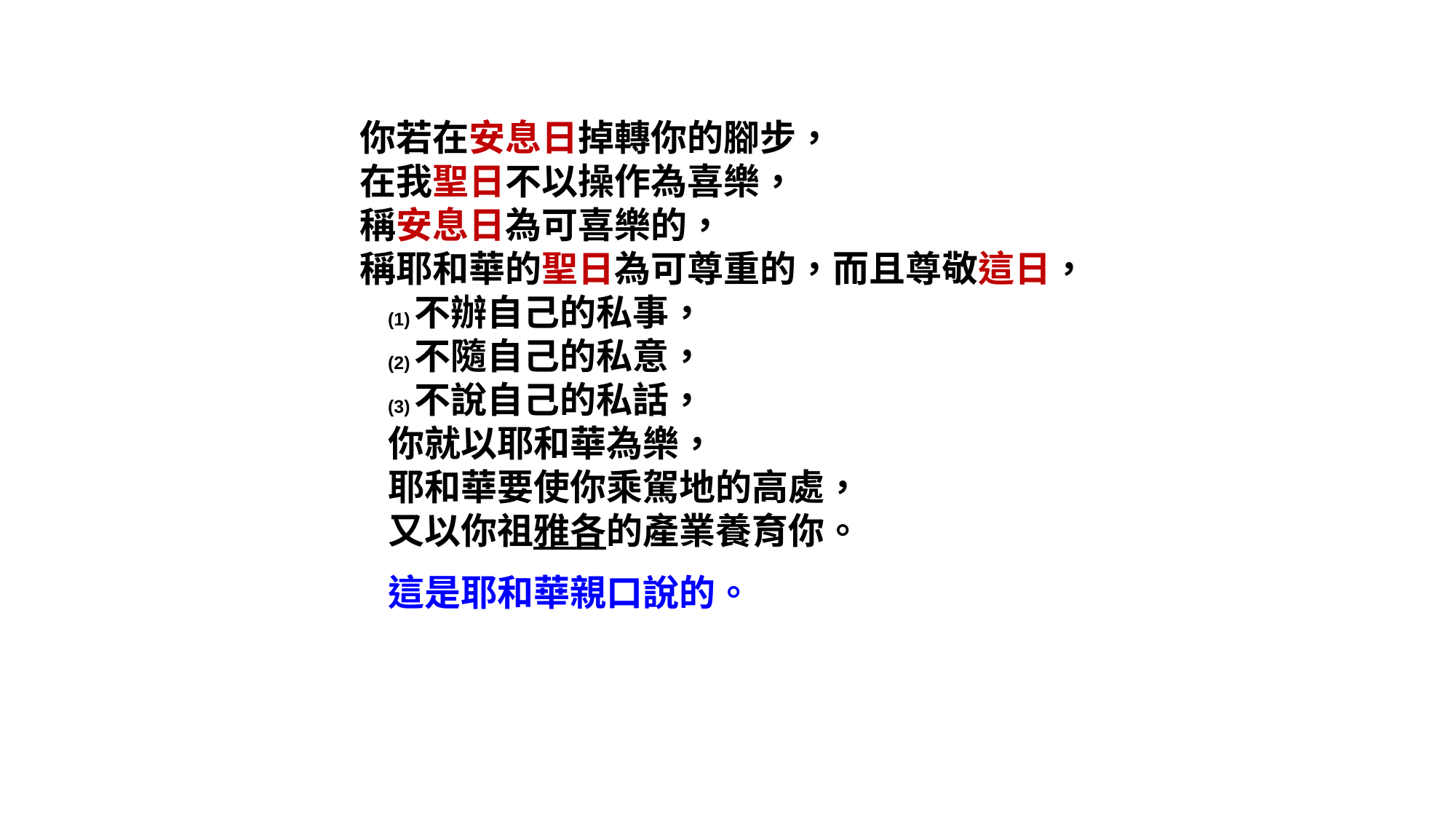

你若在安息日掉轉你的腳步，
在我聖日不以操作為喜樂，
稱安息日為可喜樂的，
稱耶和華的聖日為可尊重的，而且尊敬這日，
(1)不辦自己的私事，
(2)不隨自己的私意，
(3)不說自己的私話，
你就以耶和華為樂，
耶和華要使你乘駕地的高處，
又以你祖雅各的產業養育你。

這是耶和華親口說的。